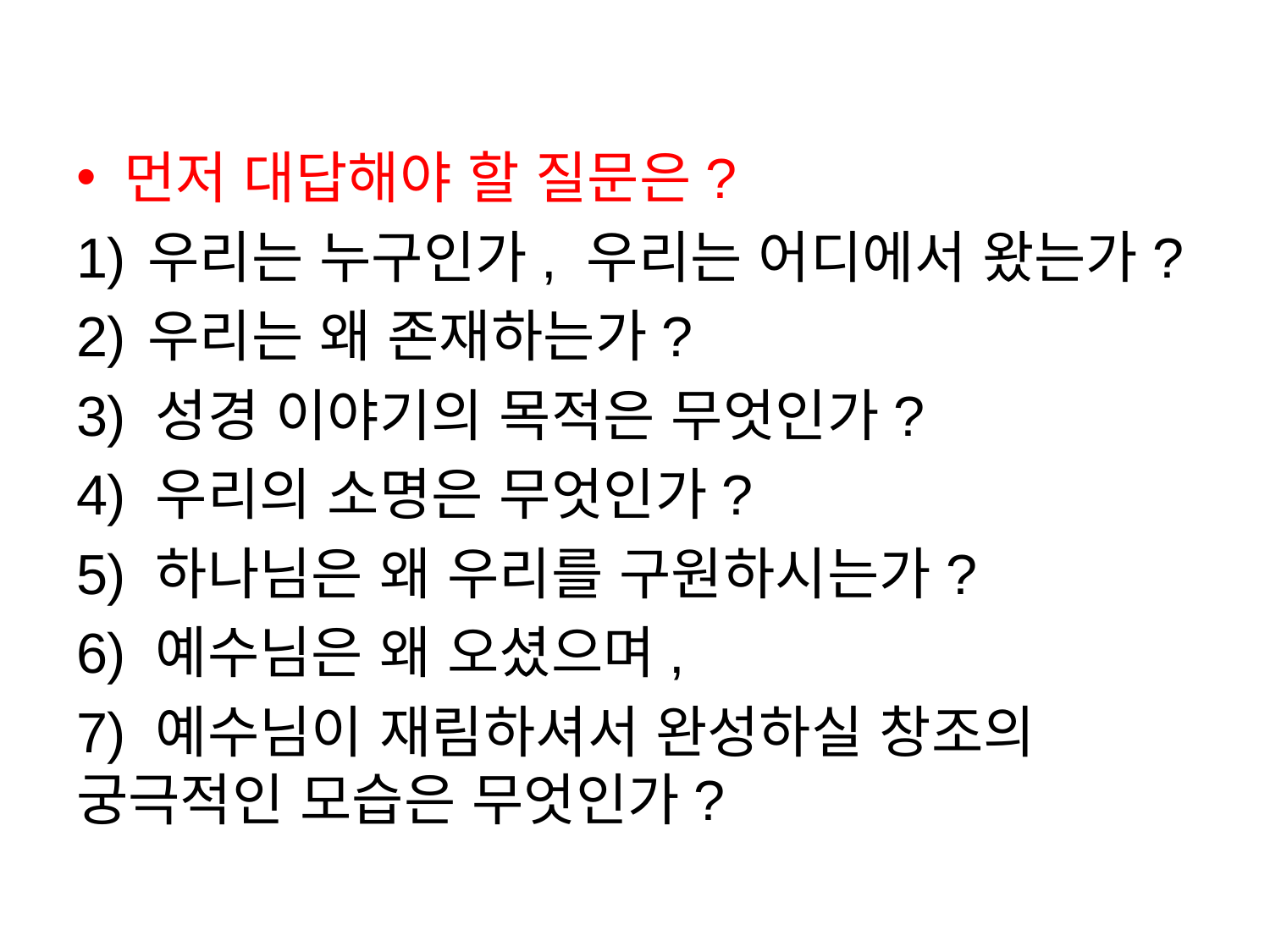

#
먼저 대답해야 할 질문은?
우리는 누구인가, 우리는 어디에서 왔는가?
우리는 왜 존재하는가?
3) 성경 이야기의 목적은 무엇인가?
4) 우리의 소명은 무엇인가?
5) 하나님은 왜 우리를 구원하시는가?
6) 예수님은 왜 오셨으며,
7) 예수님이 재림하셔서 완성하실 창조의 궁극적인 모습은 무엇인가?